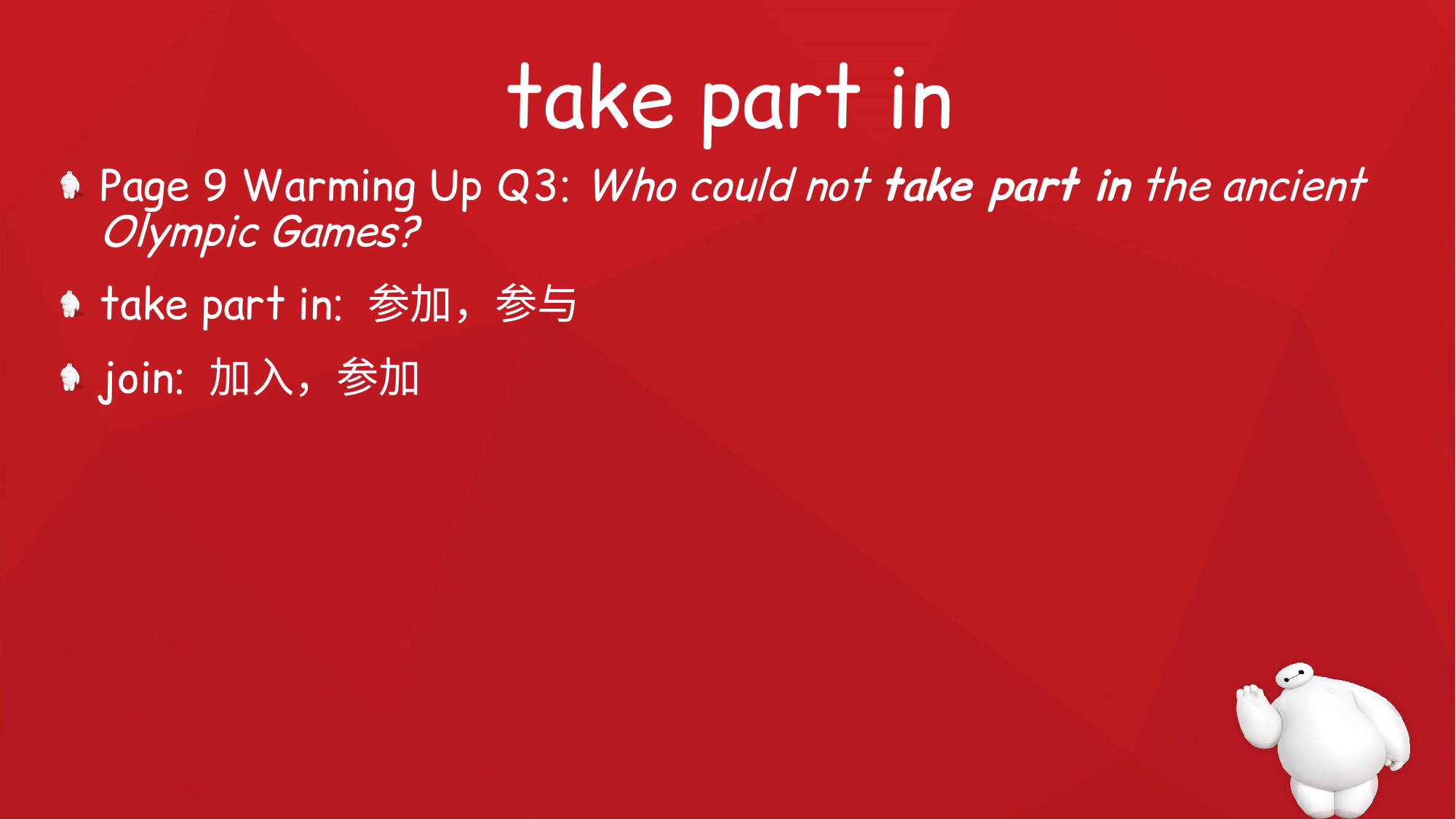

# take part in
Page 9 Warming Up Q3: Who could not take part in the ancient Olympic Games?
take part in: 参加，参与
join: 加入，参加